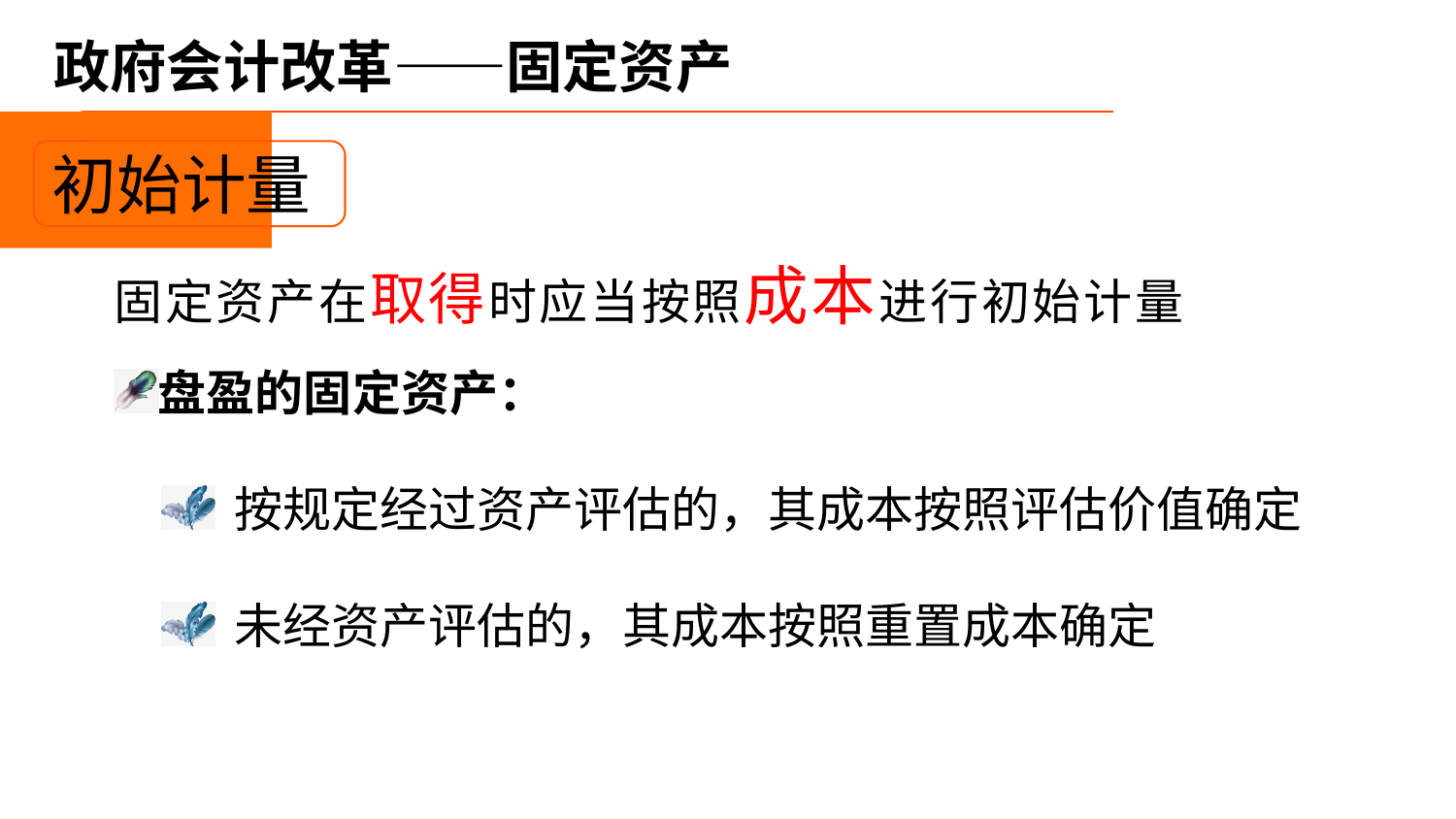

# 政府会计改革——固定资产

初始计量
固定资产在取得时应当按照成本进行初始计量
盘盈的固定资产：
按规定经过资产评估的，其成本按照评估价值确定
未经资产评估的，其成本按照重置成本确定
例：4